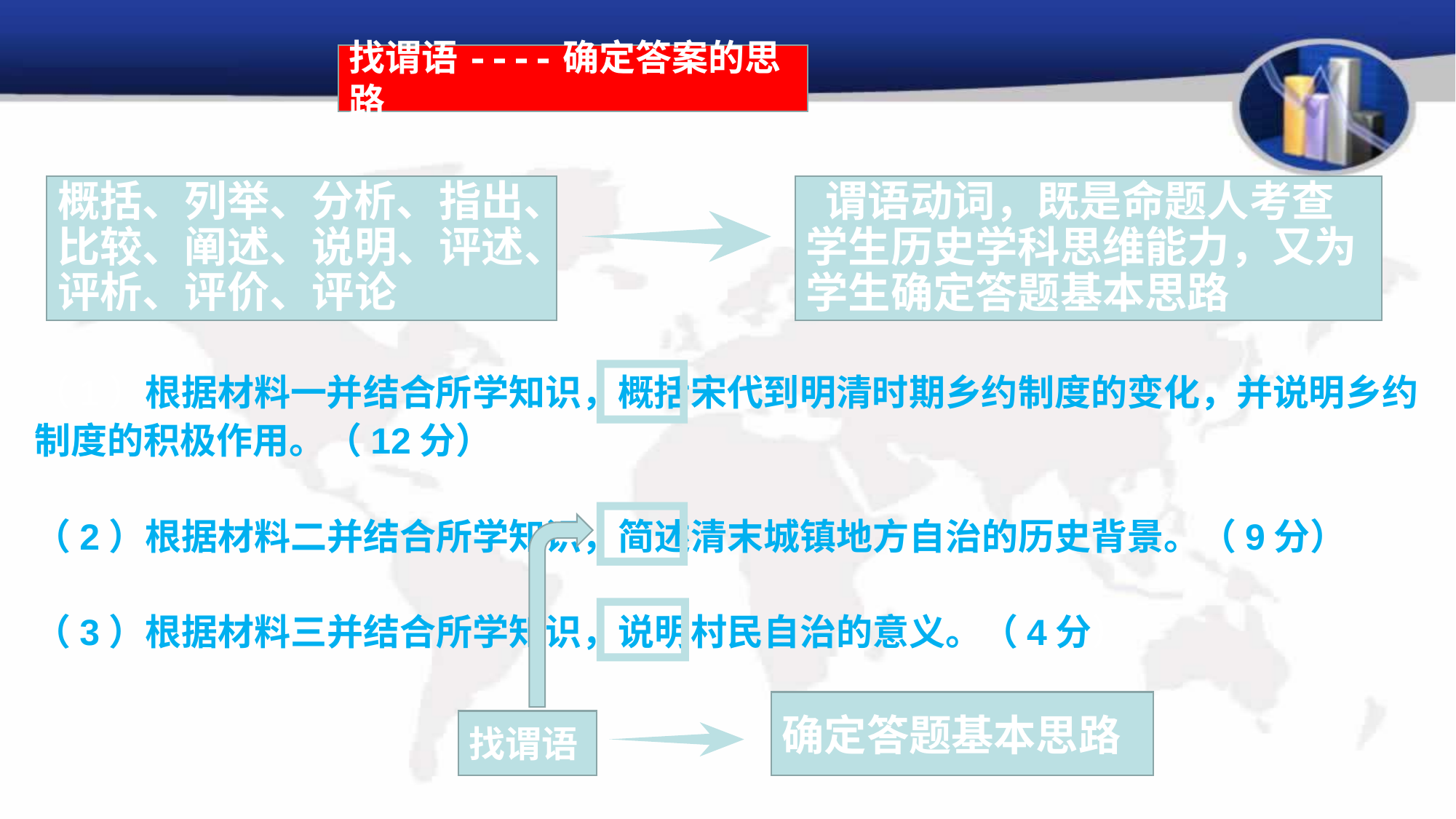

找谓语----确定答案的思路

概括、列举、分析、指出、比较、阐述、说明、评述、评析、评价、评论
 谓语动词，既是命题人考查学生历史学科思维能力，又为学生确定答题基本思路

（1）根据材料一并结合所学知识，概括宋代到明清时期乡约制度的变化，并说明乡约制度的积极作用。（12分）

（2）根据材料二并结合所学知识，简述清末城镇地方自治的历史背景。（9分）

（3）根据材料三并结合所学知识，说明村民自治的意义。（4分）

确定答题基本思路
找谓语